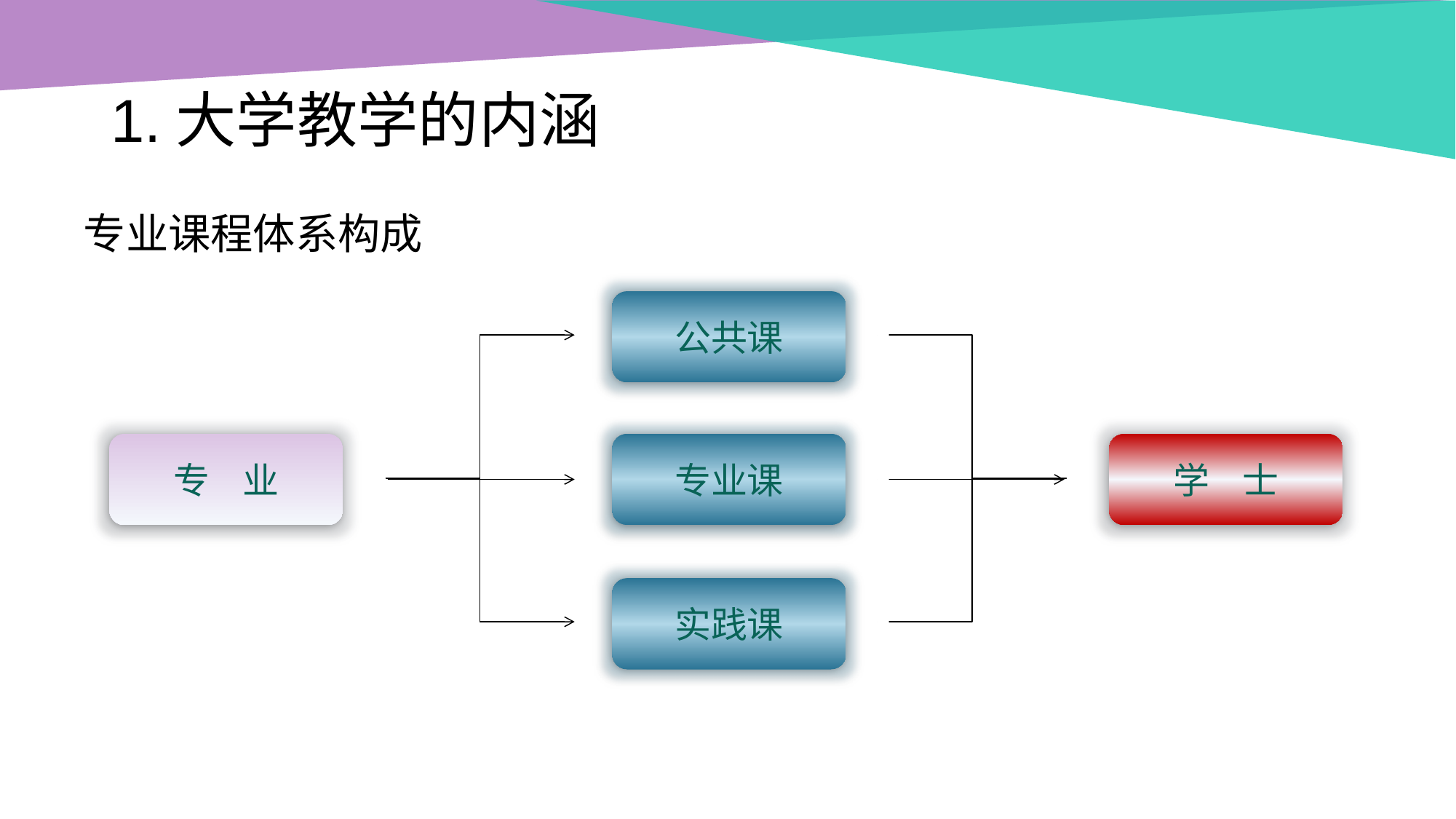

1.大学教学的内涵
专业课程体系构成
公共课

专业课
专    业
学    士
实践课